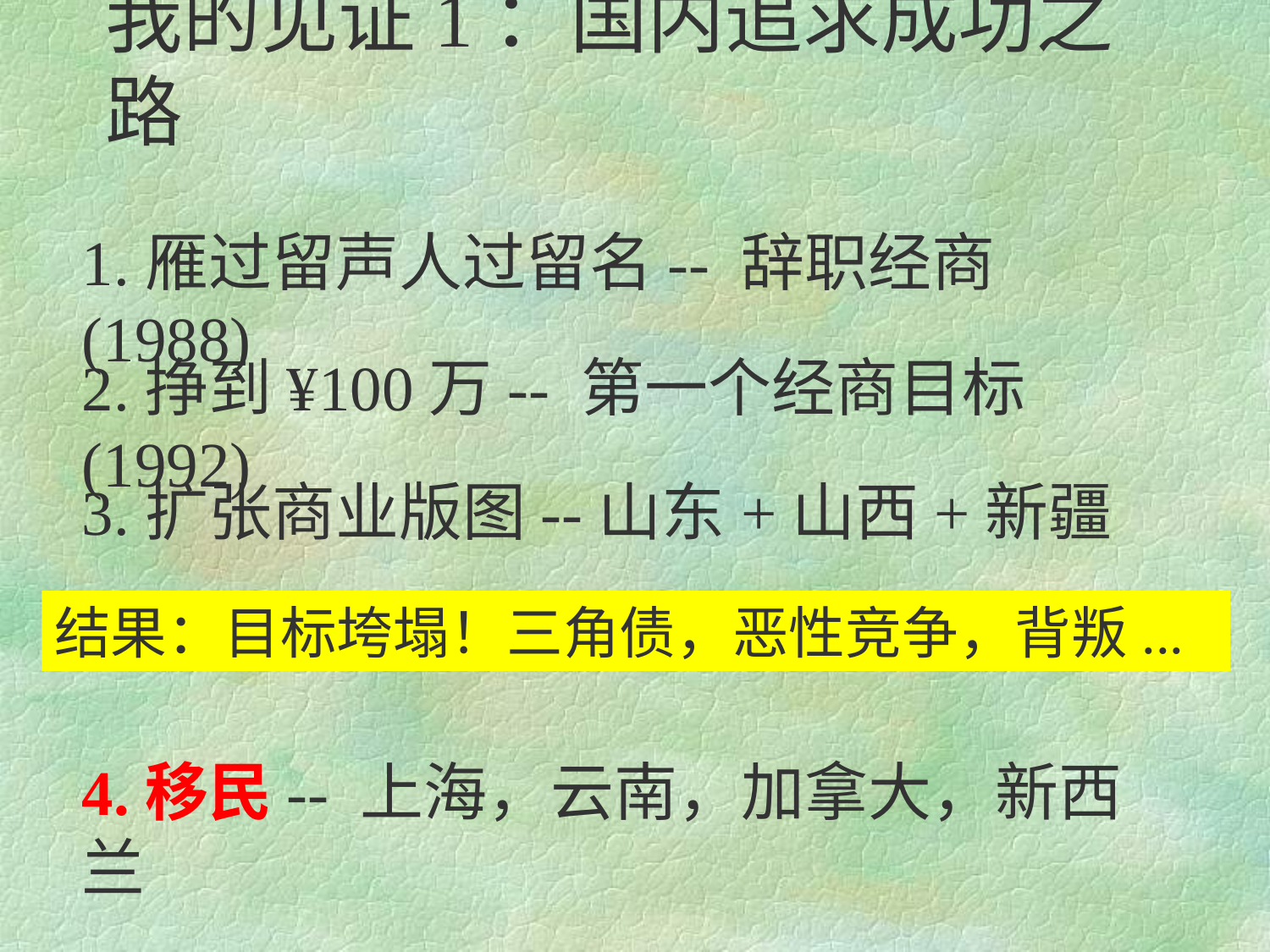

# 我的见证1：国内追求成功之路
1.雁过留声人过留名-- 辞职经商(1988)
2.挣到¥100万-- 第一个经商目标(1992)
3.扩张商业版图--山东+山西+新疆
结果：目标垮塌！三角债，恶性竞争，背叛...
4.移民-- 上海，云南，加拿大，新西兰